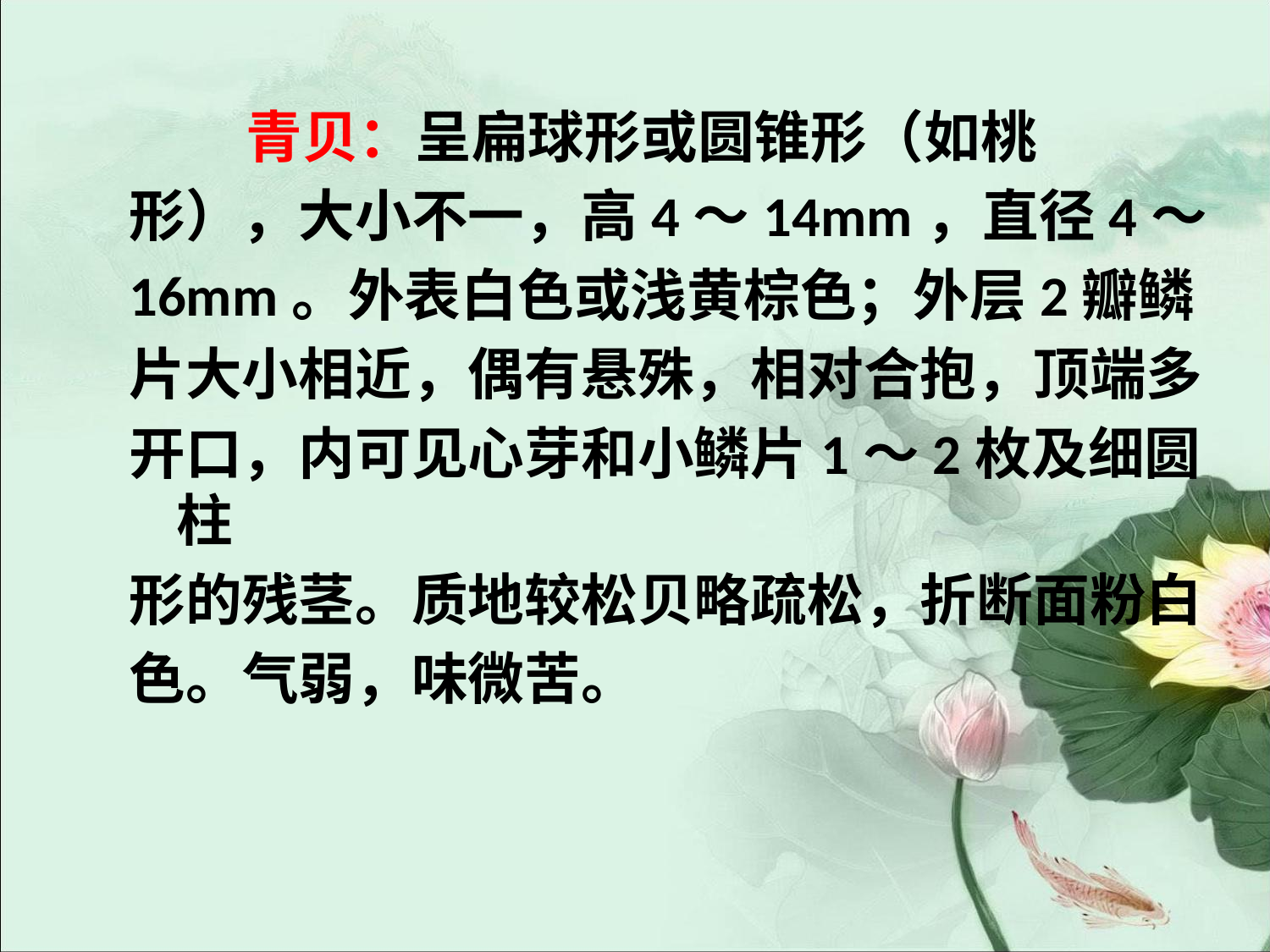

#
        青贝：呈扁球形或圆锥形（如桃
形），大小不一，高4～14mm，直径4～
16mm。外表白色或浅黄棕色；外层2瓣鳞
片大小相近，偶有悬殊，相对合抱，顶端多
开口，内可见心芽和小鳞片1～2枚及细圆柱
形的残茎。质地较松贝略疏松，折断面粉白
色。气弱，味微苦。